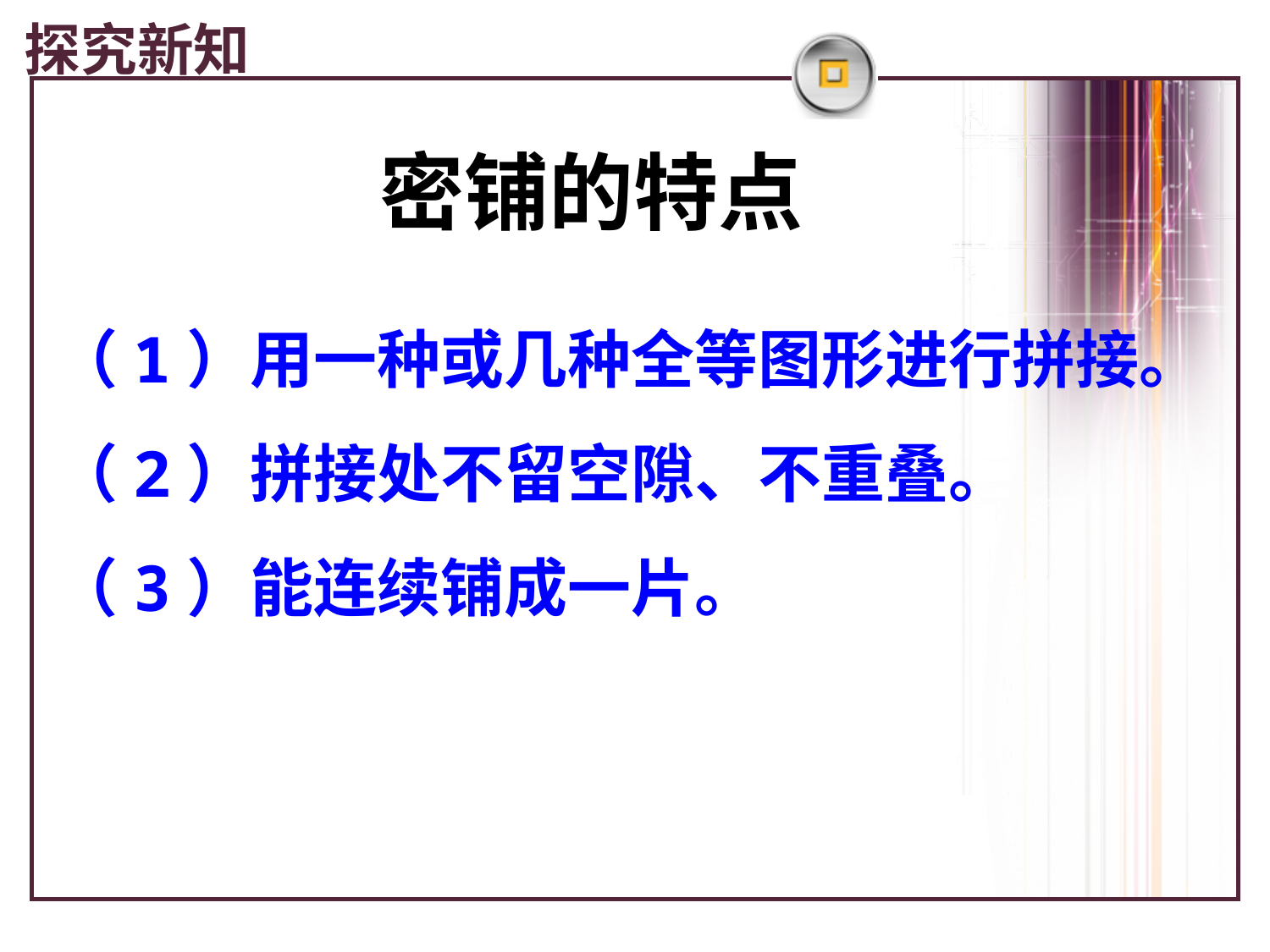

探究新知
# 密铺的特点
（1）用一种或几种全等图形进行拼接。
（2）拼接处不留空隙、不重叠。
（3）能连续铺成一片。